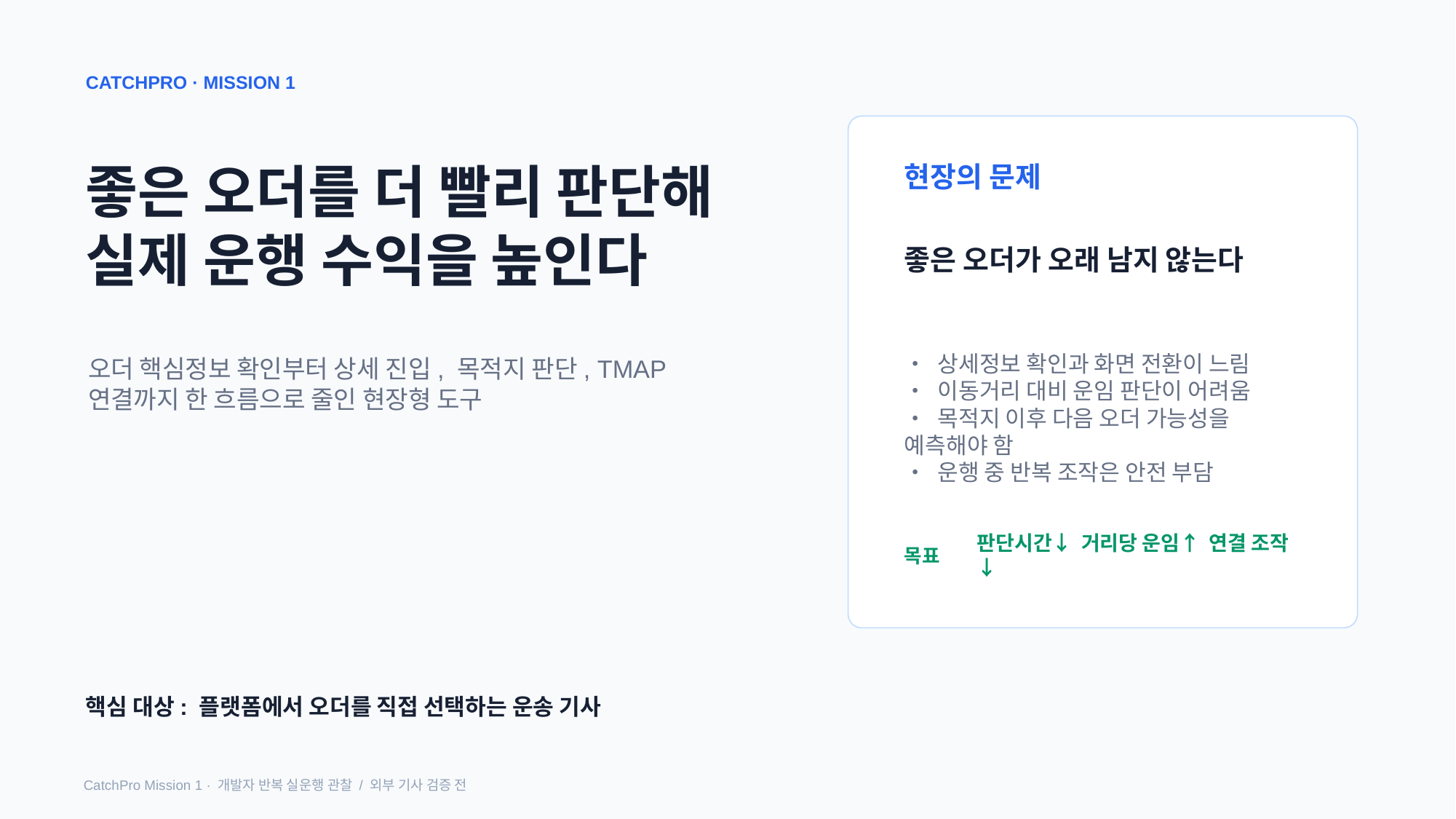

CATCHPRO · MISSION 1

좋은 오더를 더 빨리 판단해
실제 운행 수익을 높인다
현장의 문제
좋은 오더가 오래 남지 않는다
• 상세정보 확인과 화면 전환이 느림
• 이동거리 대비 운임 판단이 어려움
• 목적지 이후 다음 오더 가능성을 예측해야 함
• 운행 중 반복 조작은 안전 부담
오더 핵심정보 확인부터 상세 진입, 목적지 판단, TMAP 연결까지 한 흐름으로 줄인 현장형 도구
목표
판단시간↓  거리당 운임↑  연결 조작↓
핵심 대상: 플랫폼에서 오더를 직접 선택하는 운송 기사
CatchPro Mission 1 · 개발자 반복 실운행 관찰 / 외부 기사 검증 전